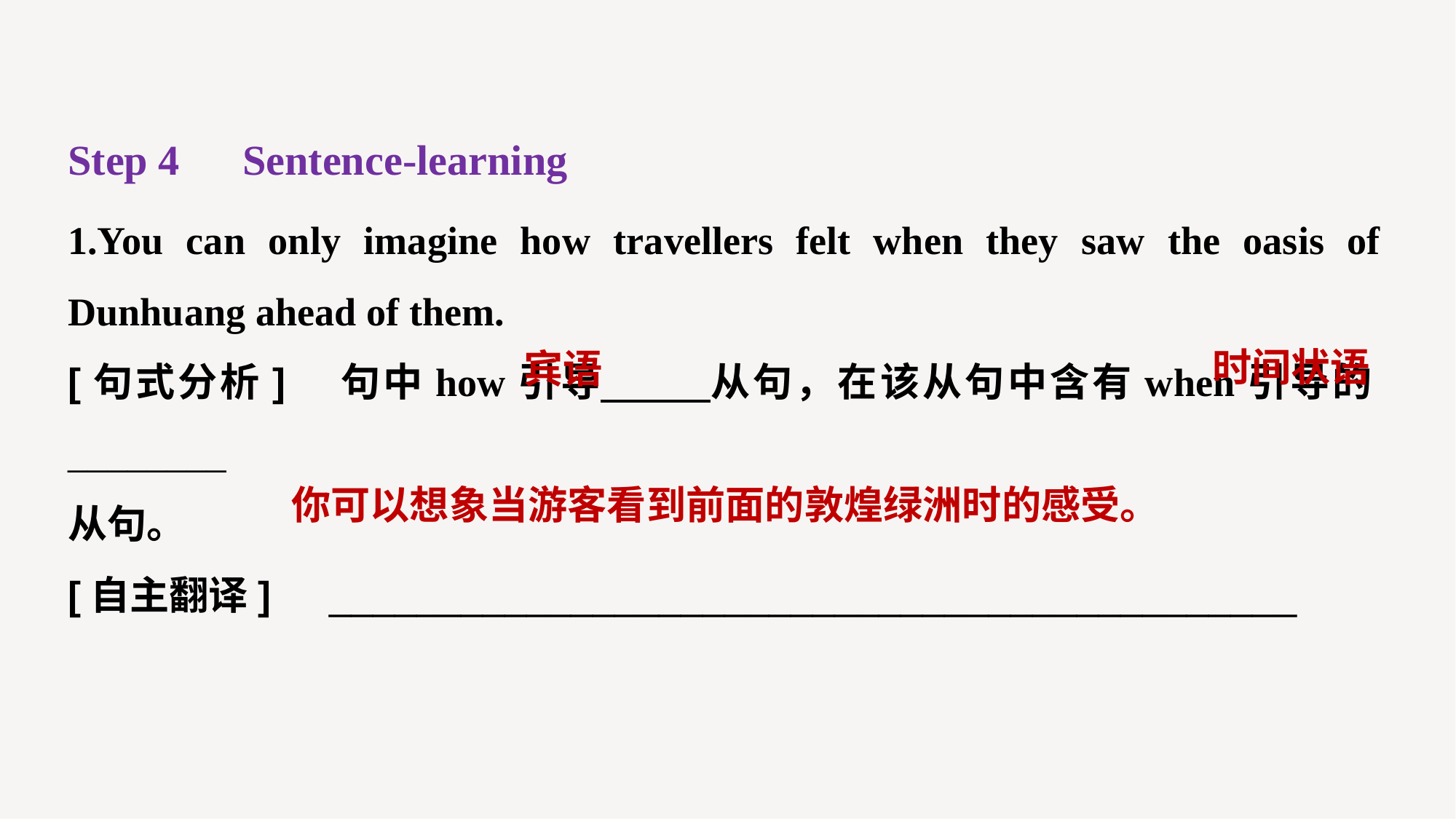

Step 4　Sentence-learning
1.You can only imagine how travellers felt when they saw the oasis of Dunhuang ahead of them.
[句式分析]　句中how引导         从句，在该从句中含有when引导的________
从句。
[自主翻译]　____________________________________________
时间状语
宾语
你可以想象当游客看到前面的敦煌绿洲时的感受。